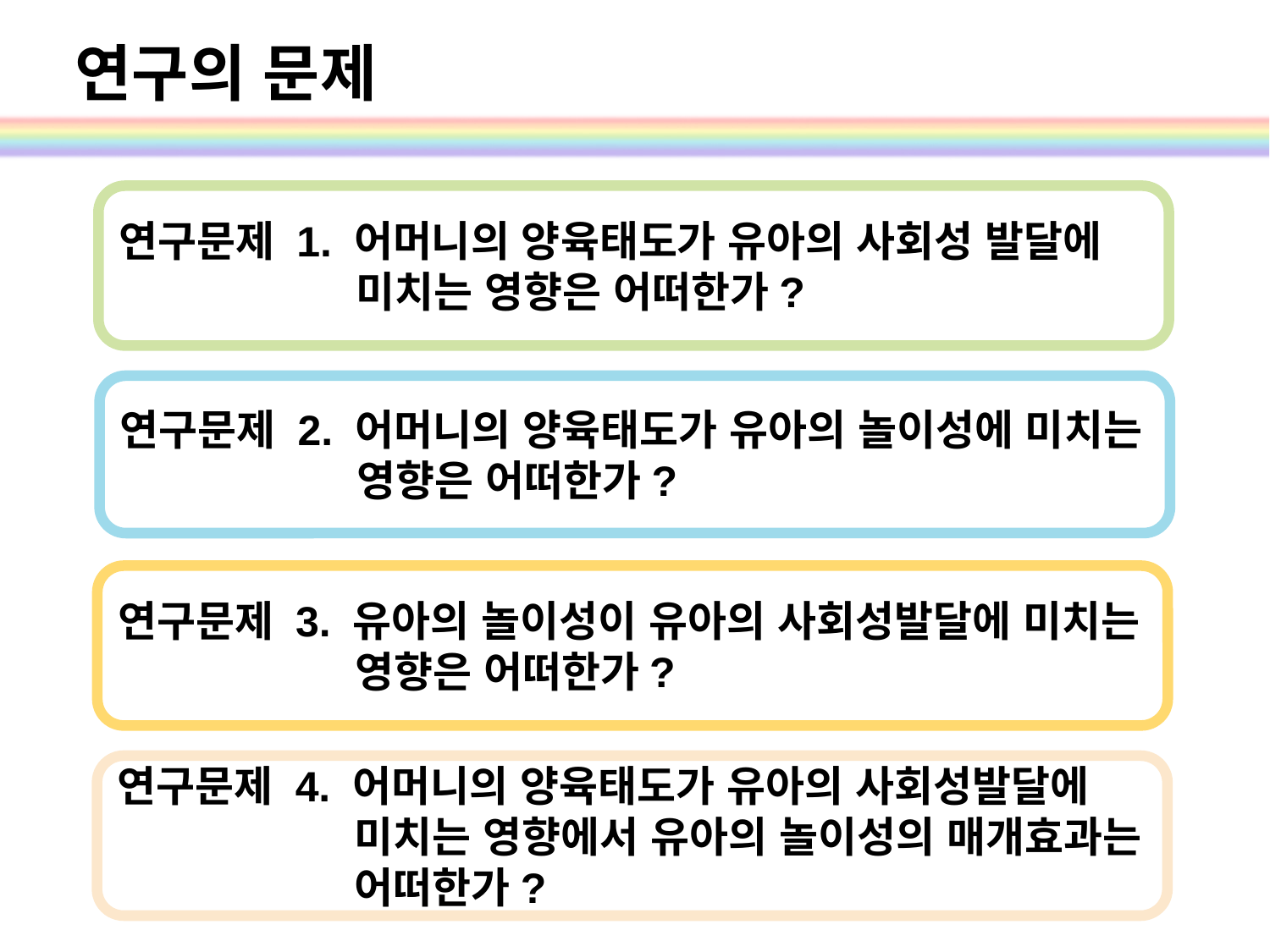

연구의 문제
연구문제 1. 어머니의 양육태도가 유아의 사회성 발달에 미치는 영향은 어떠한가?
연구문제 2. 어머니의 양육태도가 유아의 놀이성에 미치는 영향은 어떠한가?
연구문제 3. 유아의 놀이성이 유아의 사회성발달에 미치는 영향은 어떠한가?
연구문제 4. 어머니의 양육태도가 유아의 사회성발달에 미치는 영향에서 유아의 놀이성의 매개효과는 어떠한가?